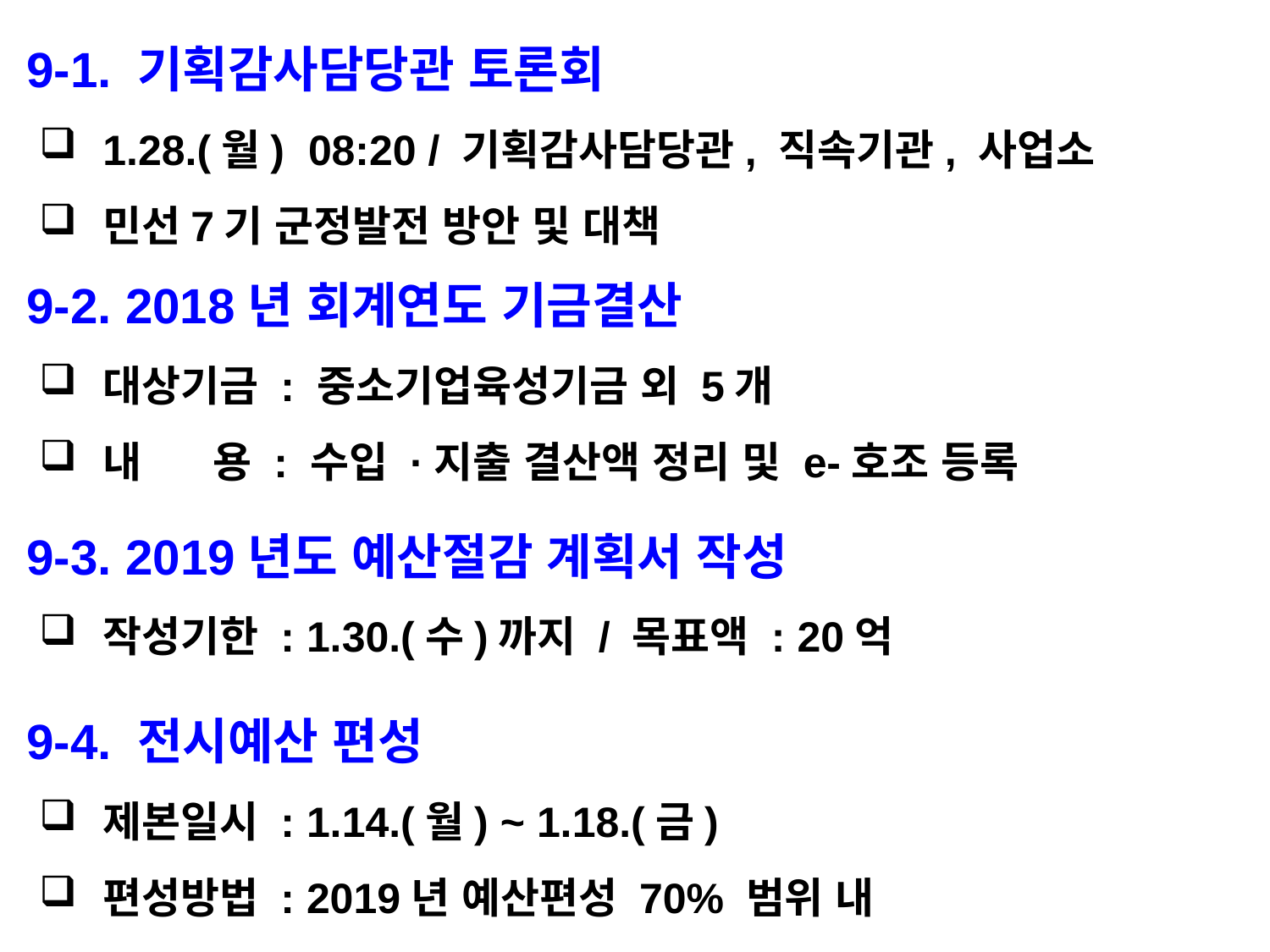

9-1. 기획감사담당관 토론회
1.28.(월)  08:20 / 기획감사담당관, 직속기관, 사업소
민선7기 군정발전 방안 및 대책
 9-2. 2018년 회계연도 기금결산
대상기금 : 중소기업육성기금 외 5개
내      용 : 수입 ·지출 결산액 정리 및 e-호조 등록

 9-3. 2019년도 예산절감 계획서 작성
작성기한 : 1.30.(수)까지 / 목표액 : 20억
 9-4. 전시예산 편성
제본일시 : 1.14.(월) ~ 1.18.(금)
편성방법 : 2019년 예산편성 70% 범위 내